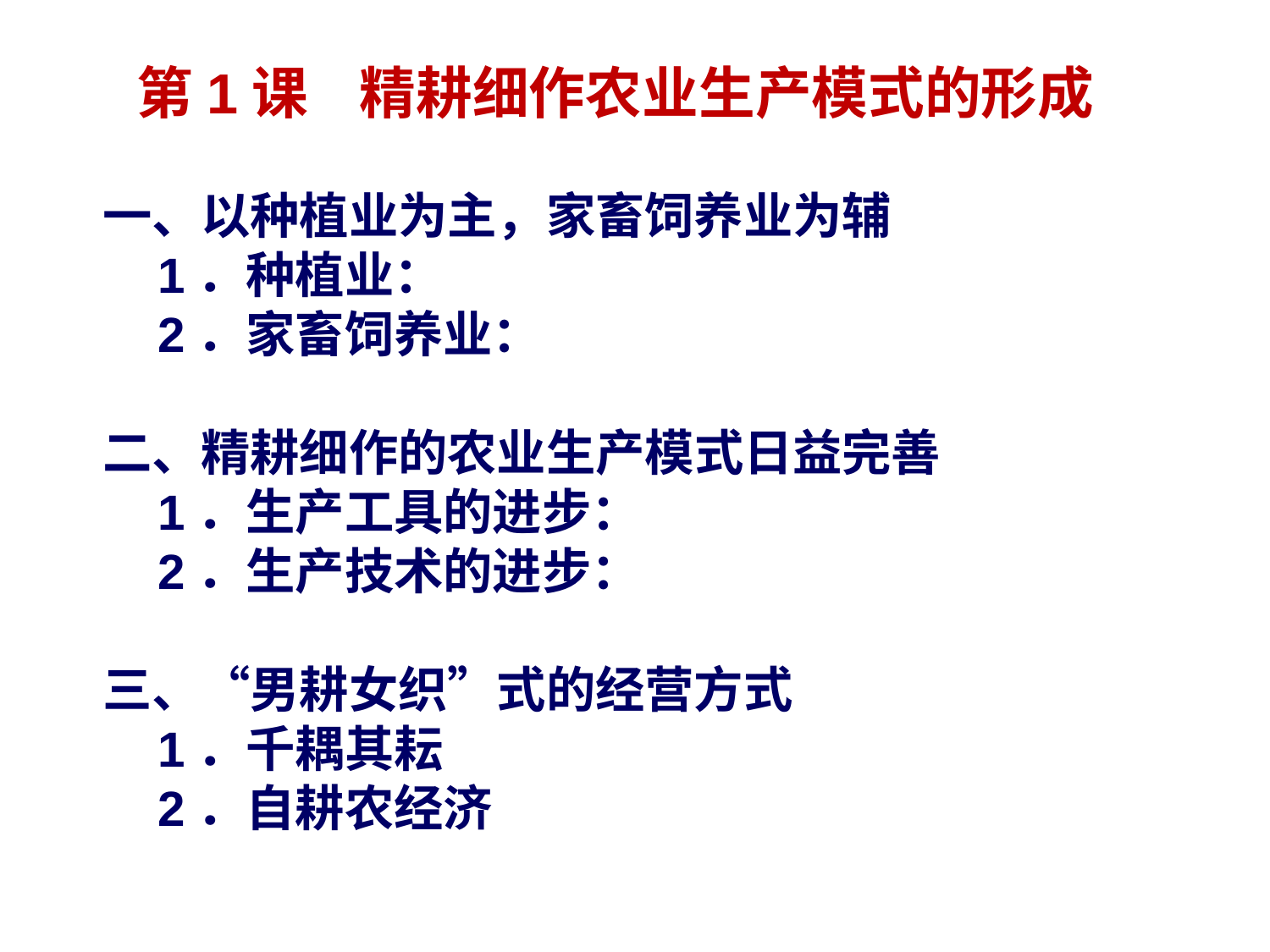

第1课    精耕细作农业生产模式的形成

一、以种植业为主，家畜饲养业为辅
    1．种植业：
    2．家畜饲养业：

二、精耕细作的农业生产模式日益完善
    1．生产工具的进步：
    2．生产技术的进步：

三、“男耕女织”式的经营方式
    1．千耦其耘
    2．自耕农经济